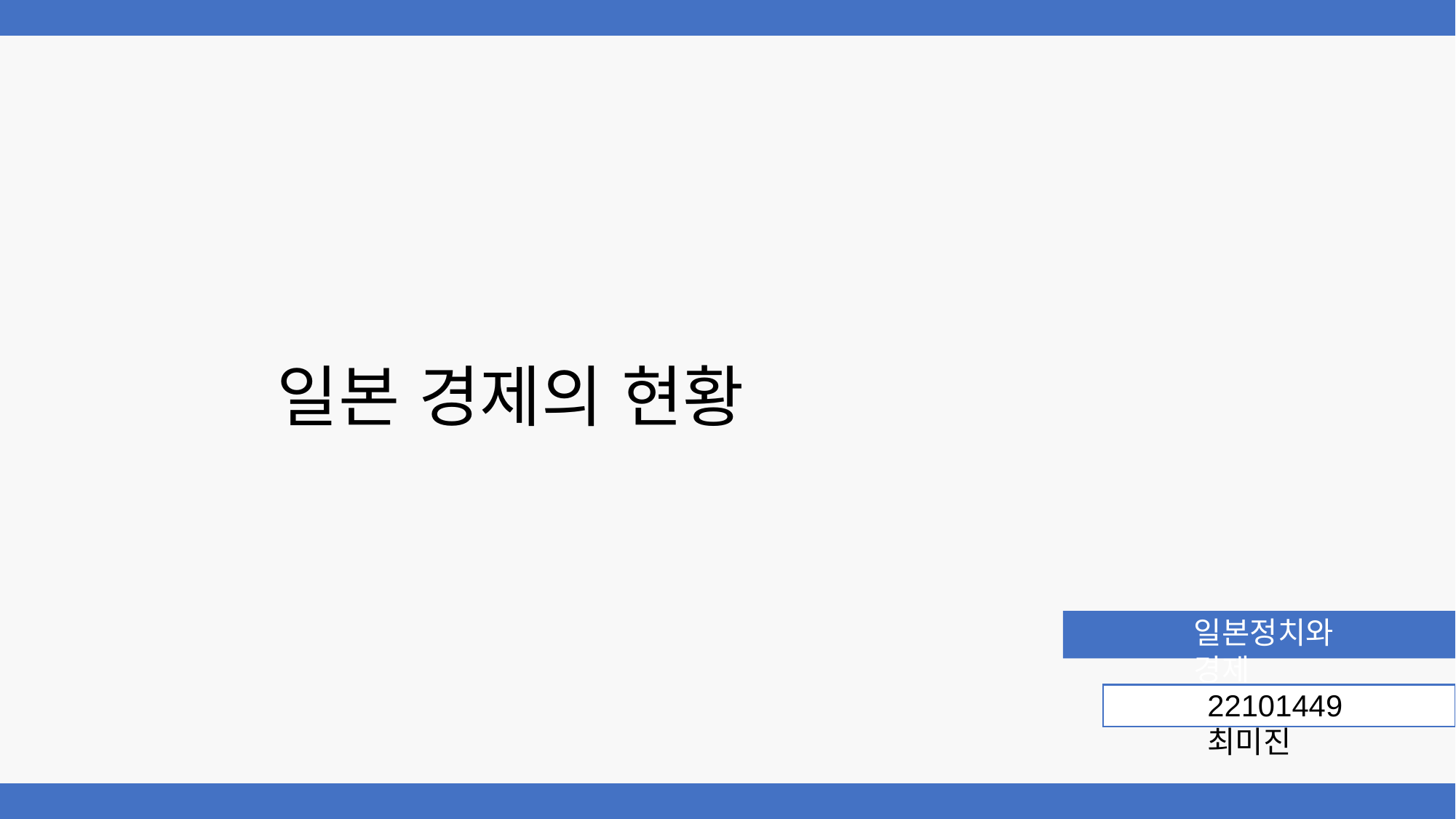

일본 경제의 현황
일본정치와 경제

22101449 최미진